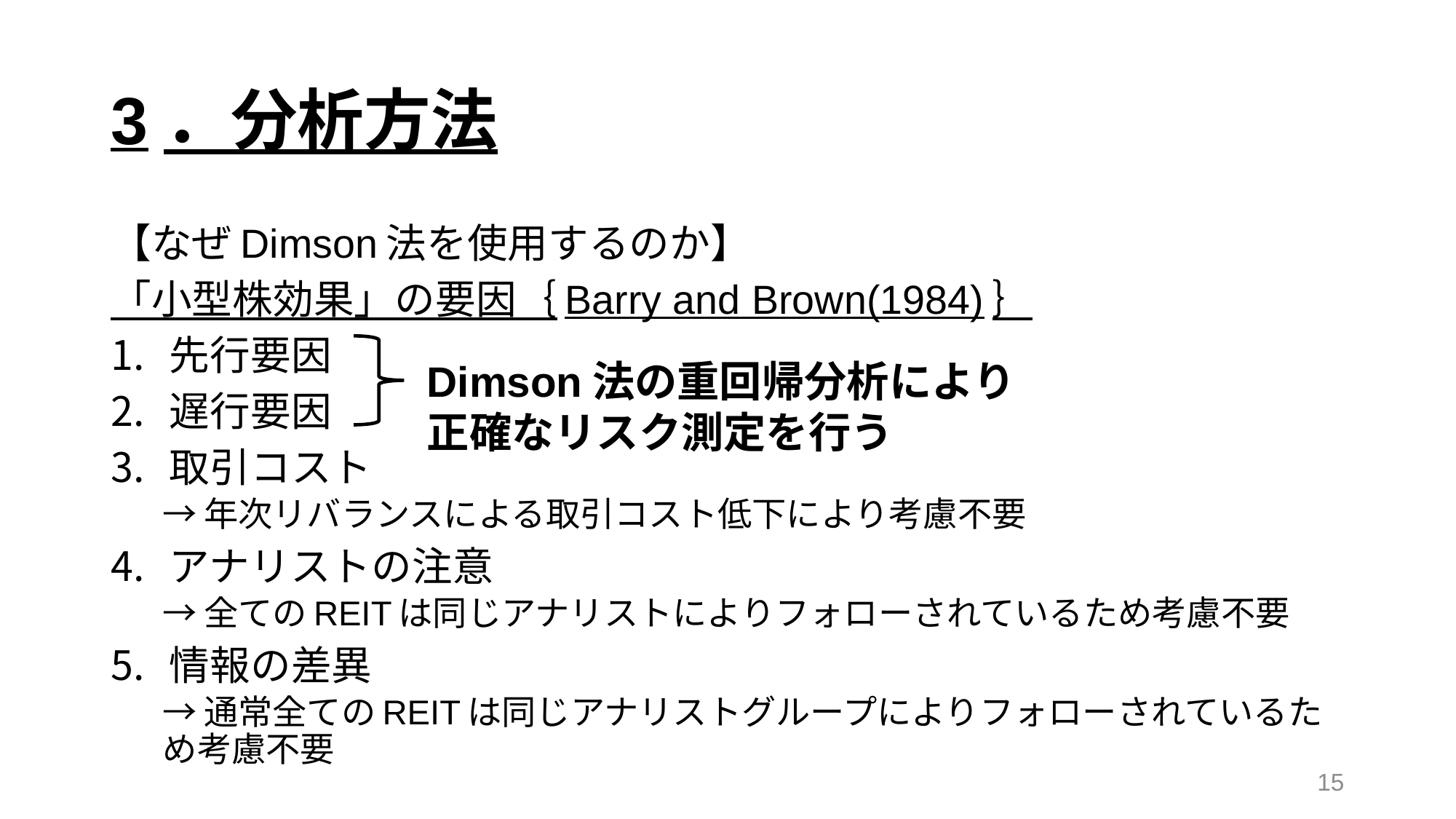

# 3．分析方法
【なぜDimson法を使用するのか】
「小型株効果」の要因｛Barry and Brown(1984)｝
先行要因
遅行要因
取引コスト
→年次リバランスによる取引コスト低下により考慮不要
アナリストの注意
→全てのREITは同じアナリストによりフォローされているため考慮不要
情報の差異
→通常全てのREITは同じアナリストグループによりフォローされているため考慮不要

Dimson法の重回帰分析により正確なリスク測定を行う
15